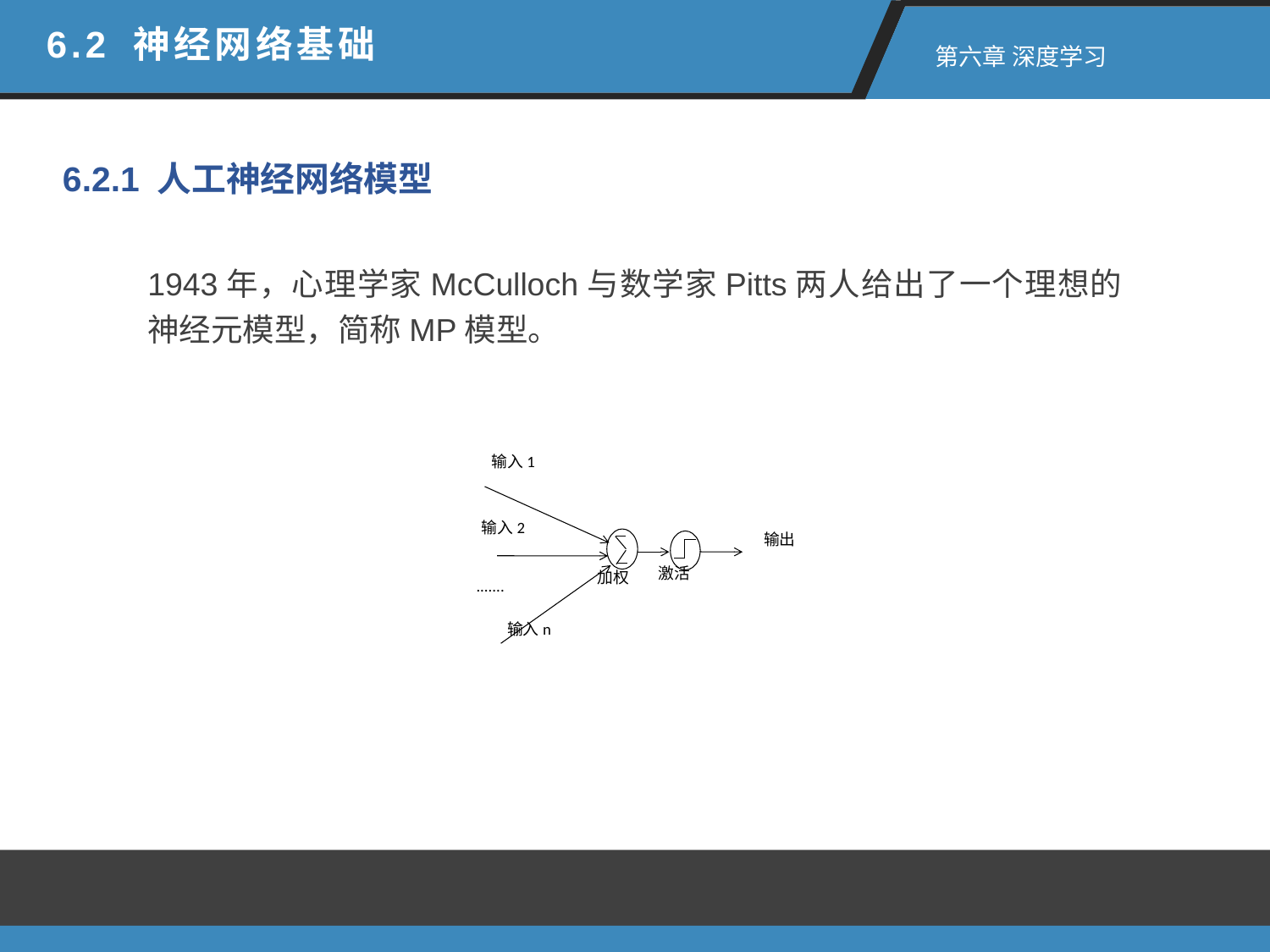

6.2 神经网络基础
  第六章 深度学习
6.2.1 人工神经网络模型
1943年，心理学家McCulloch与数学家Pitts两人给出了一个理想的神经元模型，简称MP模型。

输入1
输入2
输出

激活
加权
.......
输入n